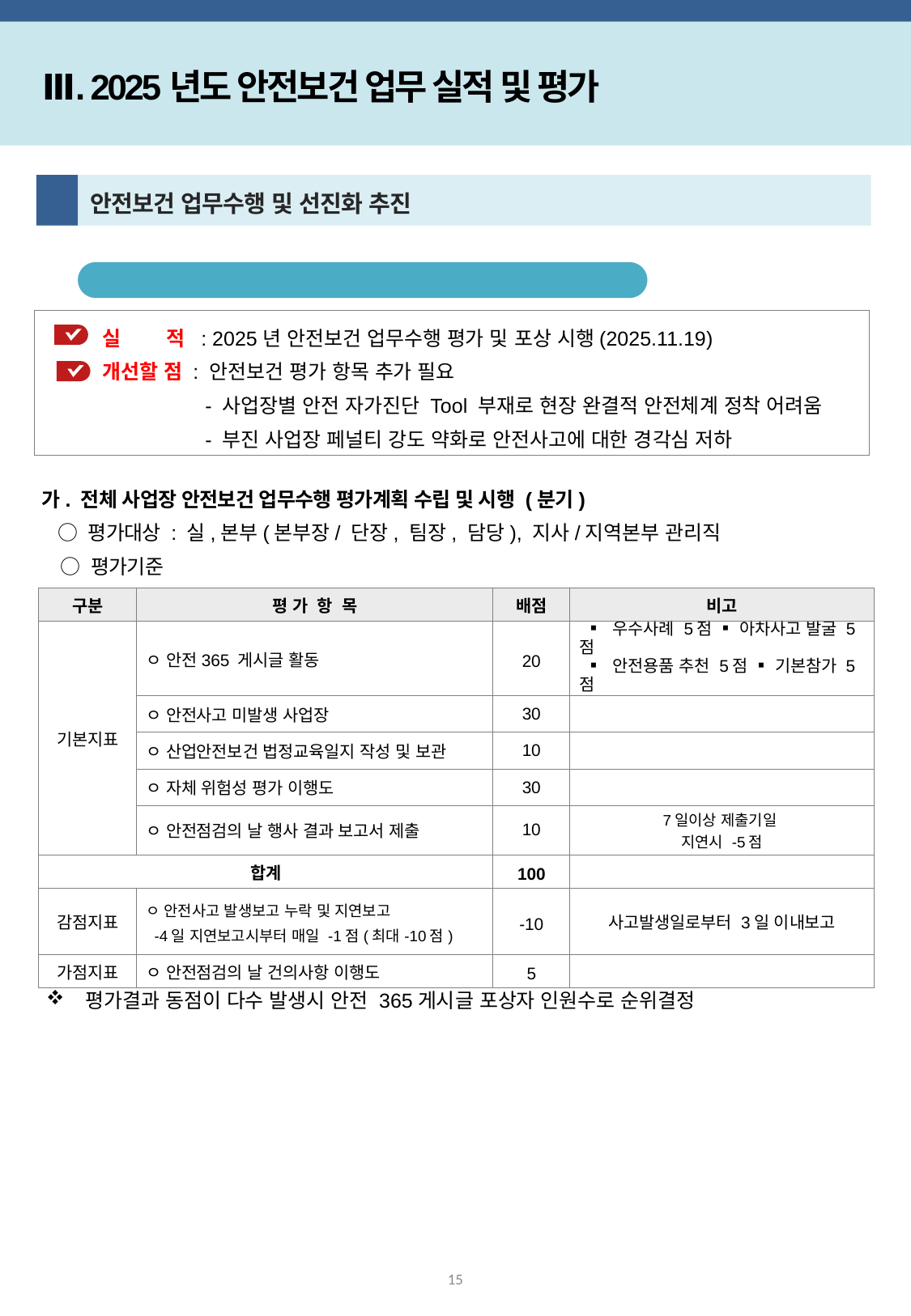

Ⅲ. 2025년도 안전보건 업무 실적 및 평가
2
안전보건 업무수행 및 선진화 추진
안전보건 업무수행 평가
         실        적  : 2025년 안전보건 업무수행 평가 및 포상 시행(2025.11.19)
         개선할 점 : 안전보건 평가 항목 추가 필요
                            - 사업장별 안전 자가진단 Tool 부재로 현장 완결적 안전체계 정착 어려움
                            - 부진 사업장 페널티 강도 약화로 안전사고에 대한 경각심 저하

  가. 전체 사업장 안전보건 업무수행 평가계획 수립 및 시행 (분기)
      ○ 평가대상 : 실,본부(본부장/ 단장, 팀장, 담당), 지사/지역본부 관리직
      ○ 평가기준
| 구분 | 평 가 항 목 | 배점 | 비고 |
| --- | --- | --- | --- |
| 기본지표 | ㅇ 안전365 게시글 활동 | 20 | ▪ 우수사례 5점 ▪ 아차사고 발굴 5점 ▪ 안전용품 추천 5점 ▪ 기본참가 5점 |
|  | ㅇ 안전사고 미발생 사업장 | 30 |  |
|  | ㅇ 산업안전보건 법정교육일지 작성 및 보관 | 10 |  |
|  | ㅇ 자체 위험성 평가 이행도 | 30 |  |
|  | ㅇ 안전점검의 날 행사 결과 보고서 제출 | 10 | 7일이상 제출기일 지연시 -5점 |
| 합계 |  | 100 |  |
| 감점지표 | ㅇ 안전사고 발생보고 누락 및 지연보고 -4일 지연보고시부터 매일 -1점(최대-10점) | -10 | 사고발생일로부터 3일 이내보고 |
| 가점지표 | ㅇ 안전점검의 날 건의사항 이행도 | 5 |  |
  평가결과 동점이 다수 발생시 안전 365게시글 포상자 인원수로 순위결정
15